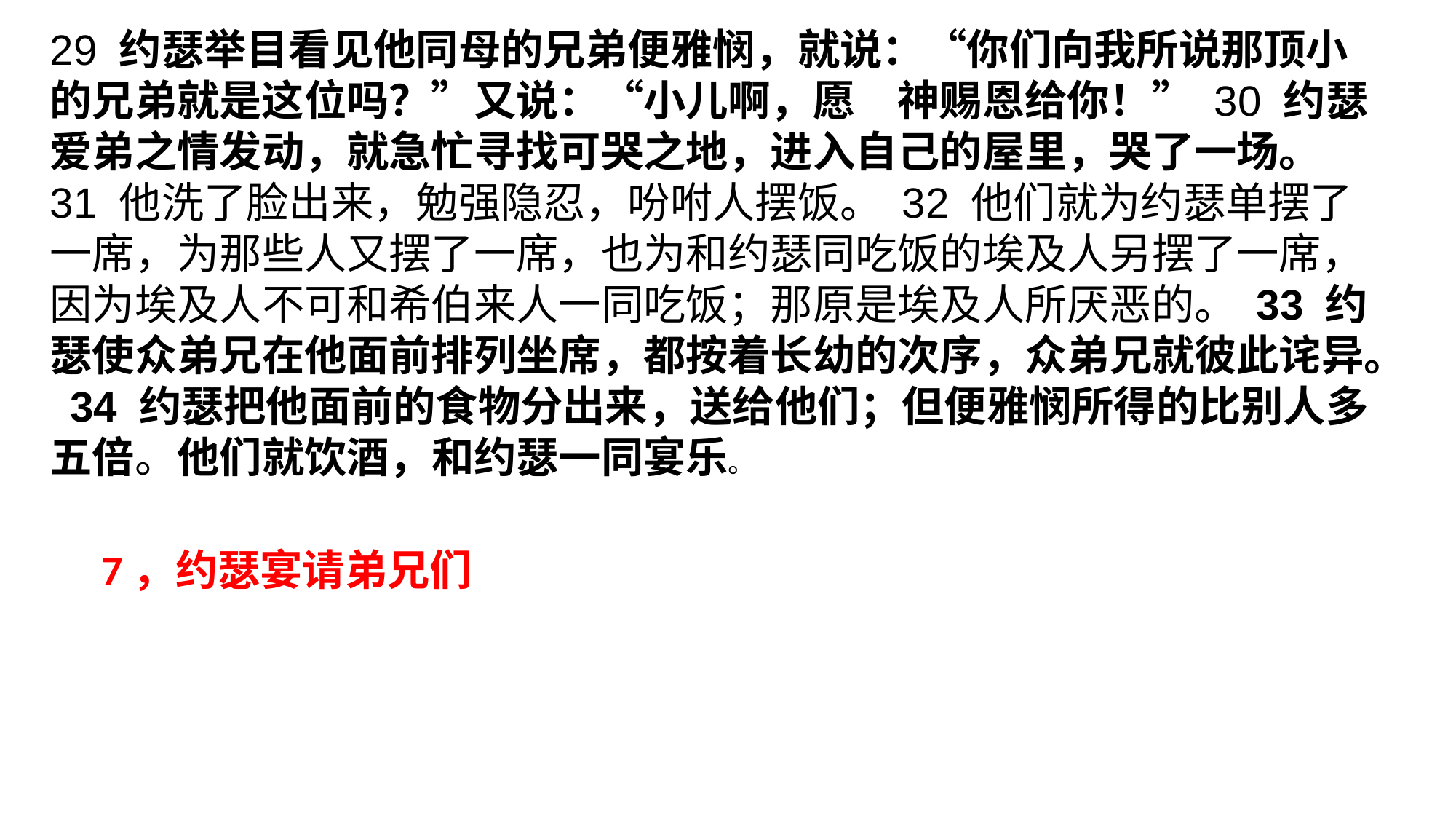

‪29 约瑟举目看见他同母的兄弟便雅悯，就说：“你们向我所说那顶小的兄弟就是这位吗？”又说：“小儿啊，愿　神赐恩给你！” 30 约瑟爱弟之情发动，就急忙寻找可哭之地，进入自己的屋里，哭了一场。 31 他洗了脸出来，勉强隐忍，吩咐人摆饭。 32 他们就为约瑟单摆了一席，为那些人又摆了一席，也为和约瑟同吃饭的埃及人另摆了一席，因为埃及人不可和希伯来人一同吃饭；那原是埃及人所厌恶的。 33 约瑟使众弟兄在他面前排列坐席，都按着长幼的次序，众弟兄就彼此诧异。 34 约瑟把他面前的食物分出来，送给他们；但便雅悯所得的比别人多五倍。他们就饮酒，和约瑟一同宴乐。
7，约瑟宴请弟兄们